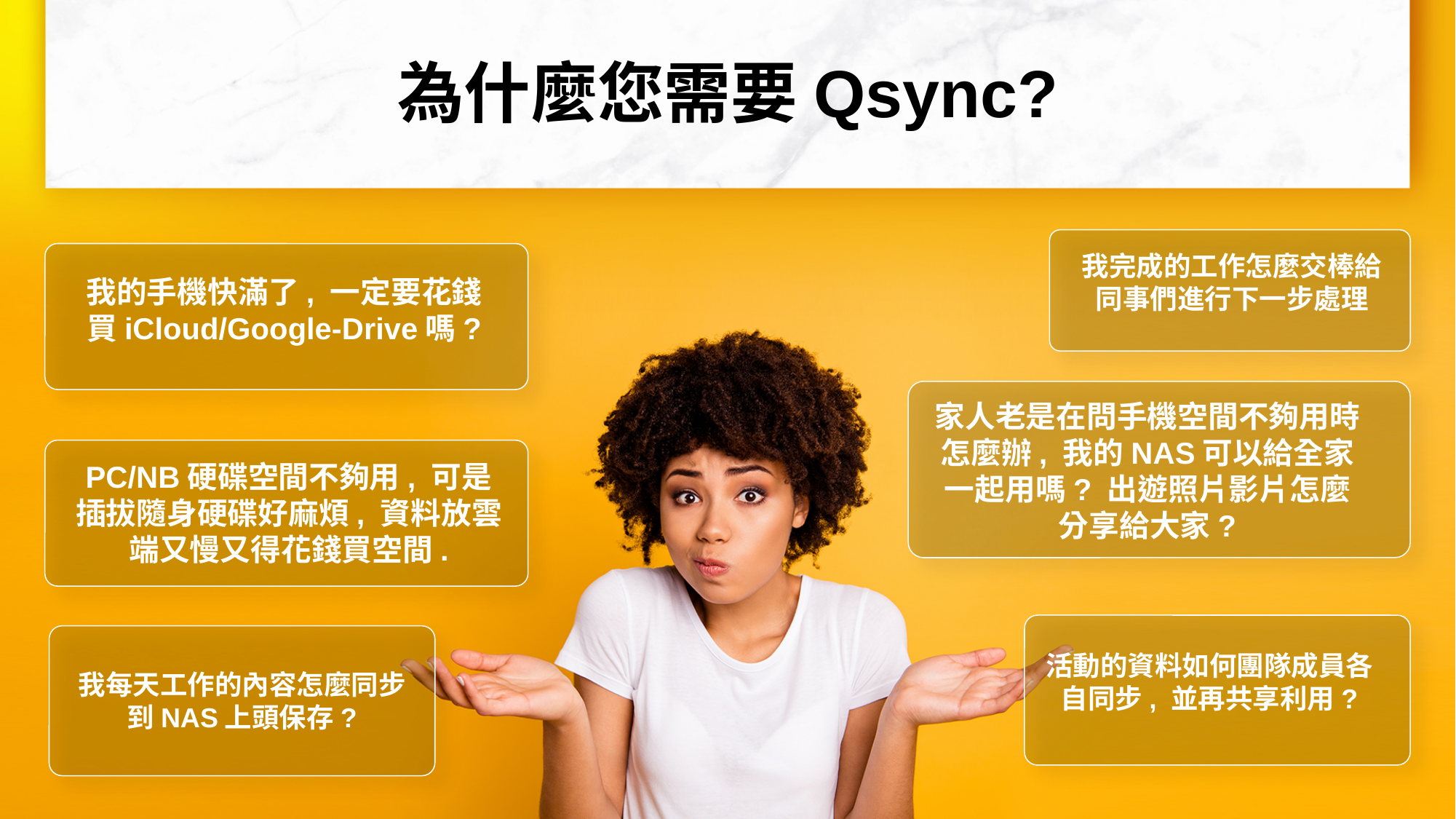

# 為什麼您需要Qsync?

我完成的工作怎麼交棒給同事們進行下一步處理
我的手機快滿了, 一定要花錢買iCloud/Google-Drive嗎?

家人老是在問手機空間不夠用時怎麼辦, 我的NAS可以給全家一起用嗎? 出遊照片影片怎麼分享給大家?

PC/NB硬碟空間不夠用, 可是插拔隨身硬碟好麻煩, 資料放雲端又慢又得花錢買空間.

活動的資料如何團隊成員各自同步, 並再共享利用?
我每天工作的內容怎麼同步到NAS上頭保存?